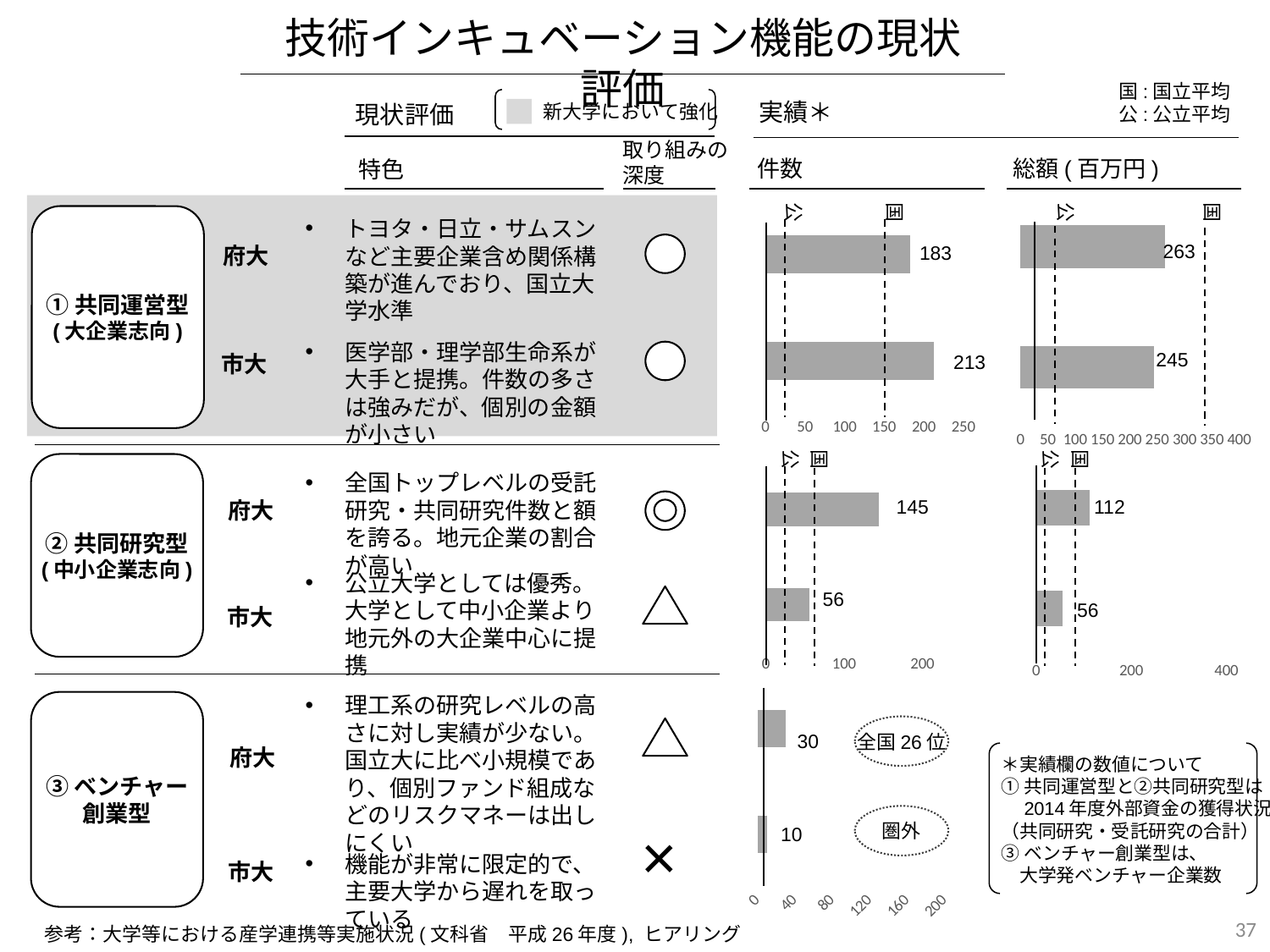

技術インキュベーション機能の現状評価
国:国立平均
公:公立平均
新大学において強化

実績＊
現状評価

取り組みの
深度
件数
総額(百万円)
特色

### Chart

| Category |  |
|---|---|

### Chart

| Category |  |
|---|---|
公
国
公
国

①共同運営型
(大企業志向)
トヨタ・日立・サムスンなど主要企業含め関係構築が進んでおり、国立大学水準
263

183
府大
医学部・理学部生命系が大手と提携。件数の多さは強みだが、個別の金額が小さい

245

市大
213
公
国
公
国

### Chart

| Category |  |
|---|---|

### Chart

| Category |  |
|---|---|
②共同研究型
(中小企業志向)
全国トップレベルの受託研究・共同研究件数と額を誇る。地元企業の割合が高い
145
112
府大

公立大学としては優秀。大学として中小企業より地元外の大企業中心に提携
56

56
市大

### Chart

| Category |  |
|---|---|
理工系の研究レベルの高さに対し実績が少ない。国立大に比べ小規模であり、個別ファンド組成などのリスクマネーは出しにくい
③ベンチャー
創業型
全国26位

30
府大

＊実績欄の数値について
①共同運営型と②共同研究型は
　2014年度外部資金の獲得状況（共同研究・受託研究の合計）
③ベンチャー創業型は、
　大学発ベンチャー企業数
圏外
×
10
機能が非常に限定的で、主要大学から遅れを取っている
市大
37
参考：大学等における産学連携等実施状況(文科省　平成26年度), ヒアリング